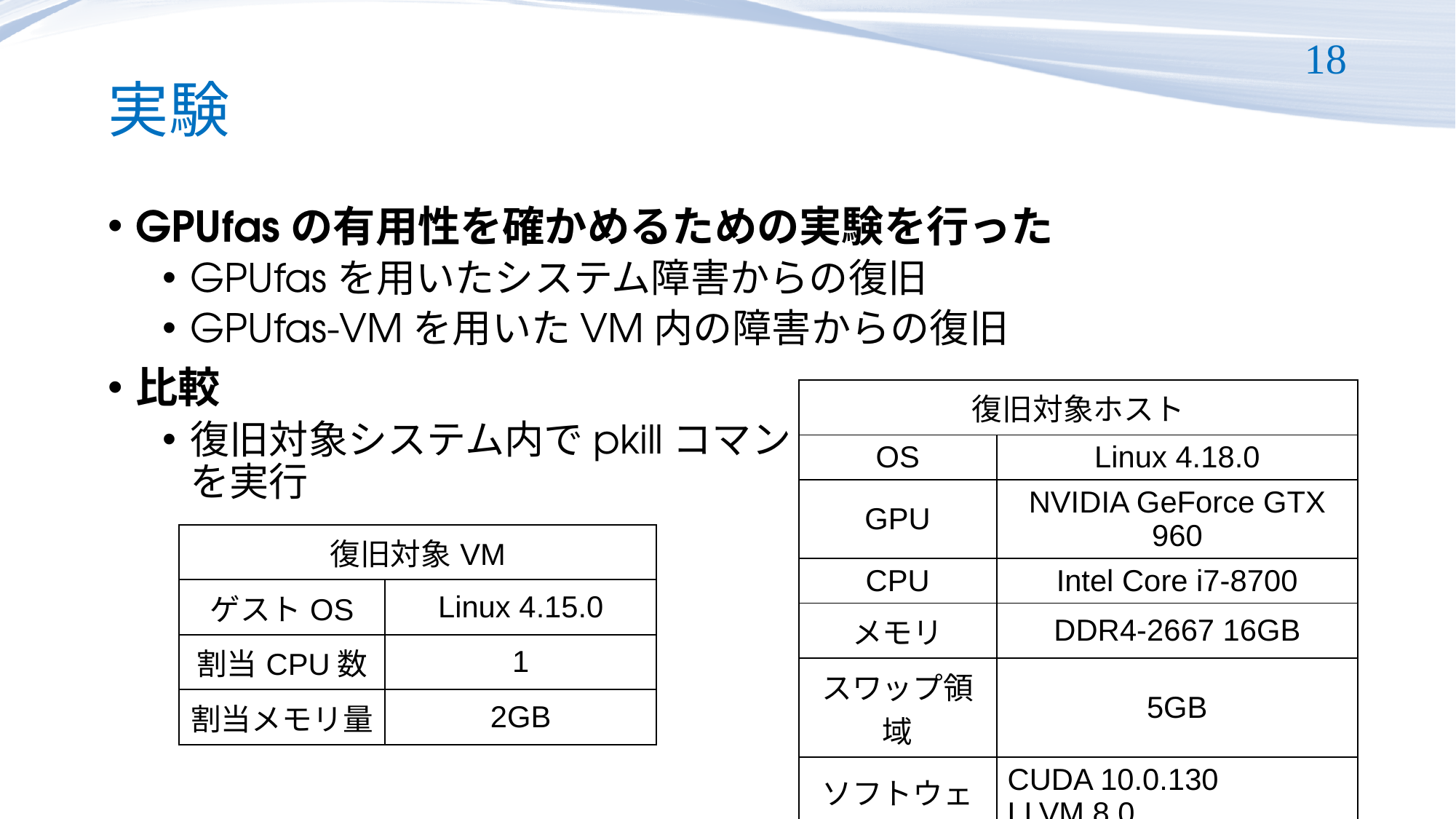

# 実験
18
GPUfasの有用性を確かめるための実験を行った
GPUfasを用いたシステム障害からの復旧
GPUfas-VMを用いたVM内の障害からの復旧
比較
復旧対象システム内でpkillコマンド
を実行
| 復旧対象ホスト |  |
| --- | --- |
| OS | Linux 4.18.0 |
| GPU | NVIDIA GeForce GTX 960 |
| CPU | Intel Core i7-8700 |
| メモリ | DDR4-2667 16GB |
| スワップ領域 | 5GB |
| ソフトウェア | CUDA 10.0.130 LLVM 8.0 QEMU-KVM 2.11.2 |
| 復旧対象VM |  |
| --- | --- |
| ゲストOS | Linux 4.15.0 |
| 割当CPU数 | 1 |
| 割当メモリ量 | 2GB |